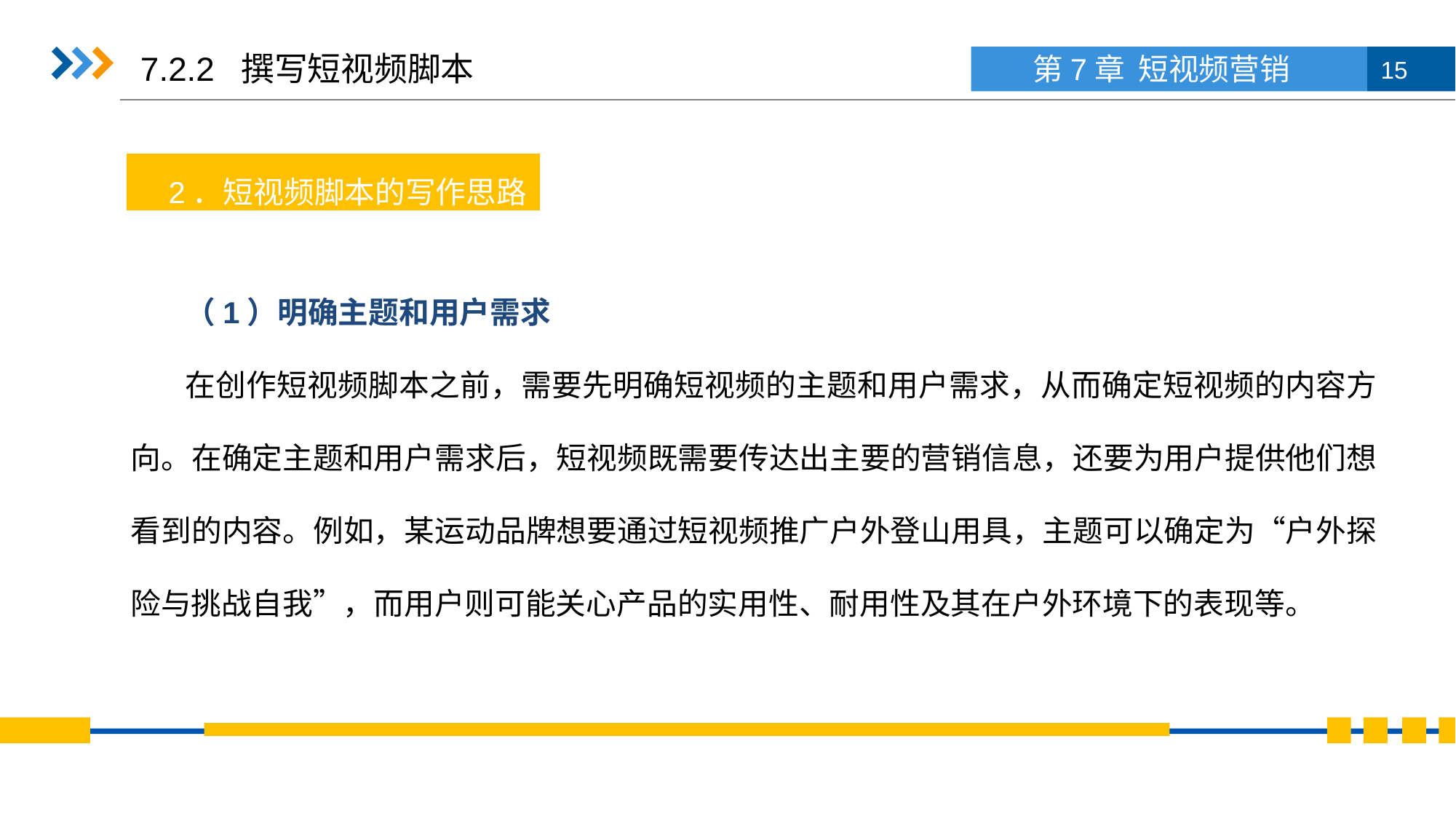

7.2.2  撰写短视频脚本
2．短视频脚本的写作思路
（1）明确主题和用户需求
在创作短视频脚本之前，需要先明确短视频的主题和用户需求，从而确定短视频的内容方向。在确定主题和用户需求后，短视频既需要传达出主要的营销信息，还要为用户提供他们想看到的内容。例如，某运动品牌想要通过短视频推广户外登山用具，主题可以确定为“户外探险与挑战自我”，而用户则可能关心产品的实用性、耐用性及其在户外环境下的表现等。